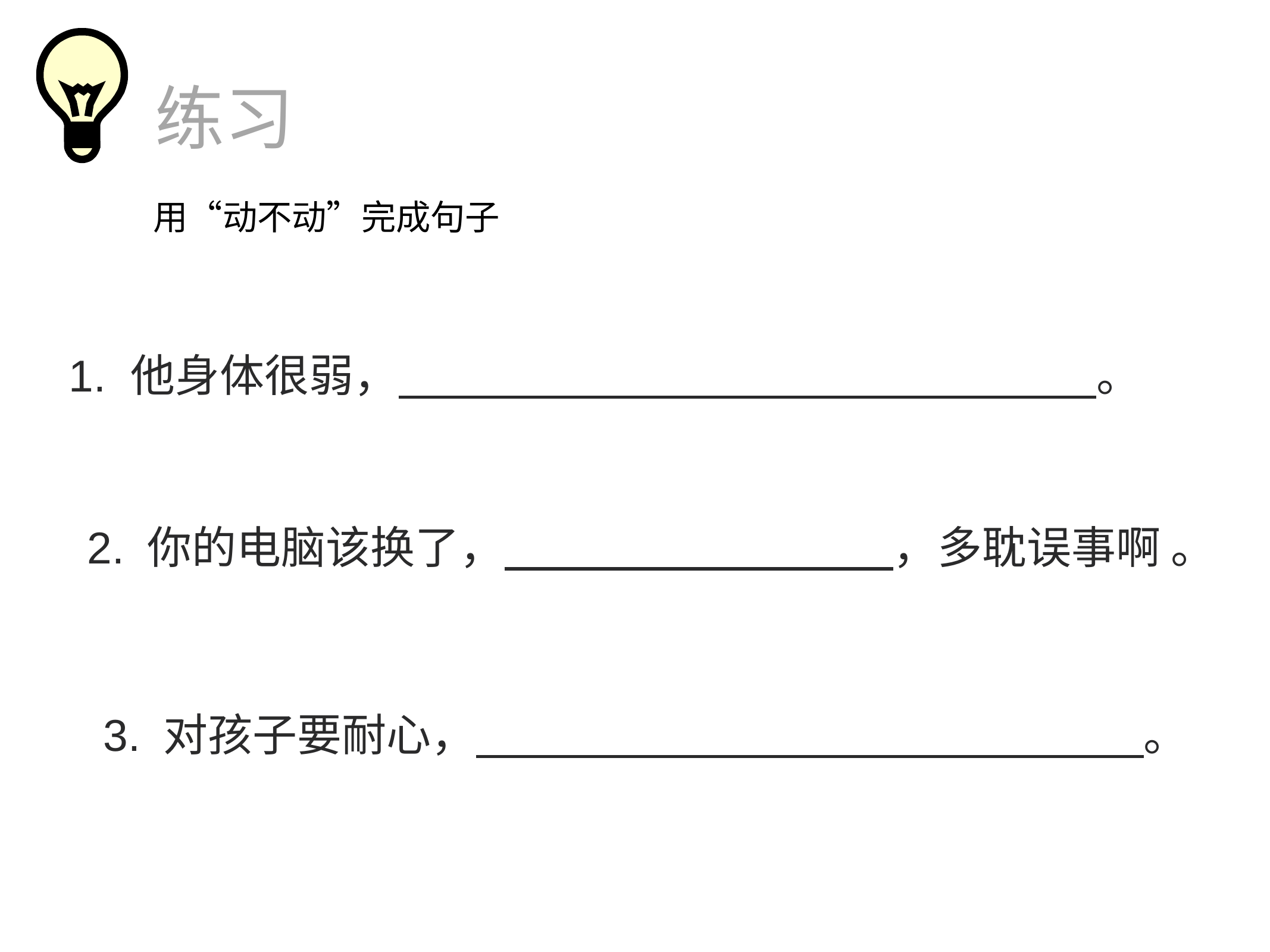

练习
用“动不动”完成句子
他身体很弱，                                                                      。
2. 你的电脑该换了，                                       ，多耽误事啊 。
3. 对孩子要耐心，                                                                   。